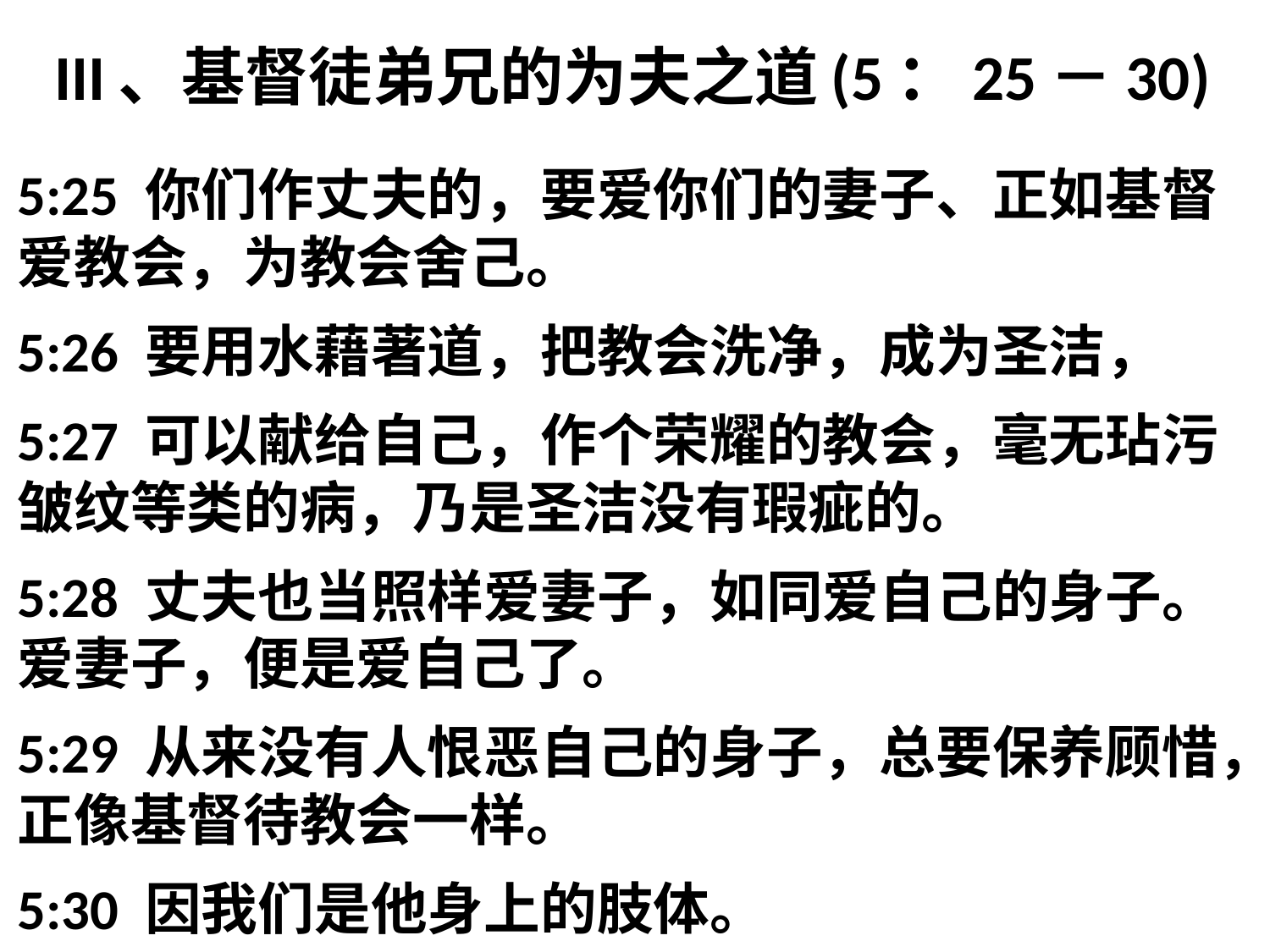

# III、基督徒弟兄的为夫之道(5：25－30)
5:25 你们作丈夫的，要爱你们的妻子、正如基督爱教会，为教会舍己。
5:26 要用水藉著道，把教会洗净，成为圣洁，
5:27 可以献给自己，作个荣耀的教会，毫无玷污皱纹等类的病，乃是圣洁没有瑕疵的。
5:28 丈夫也当照样爱妻子，如同爱自己的身子。爱妻子，便是爱自己了。
5:29 从来没有人恨恶自己的身子，总要保养顾惜，正像基督待教会一样。
5:30 因我们是他身上的肢体。